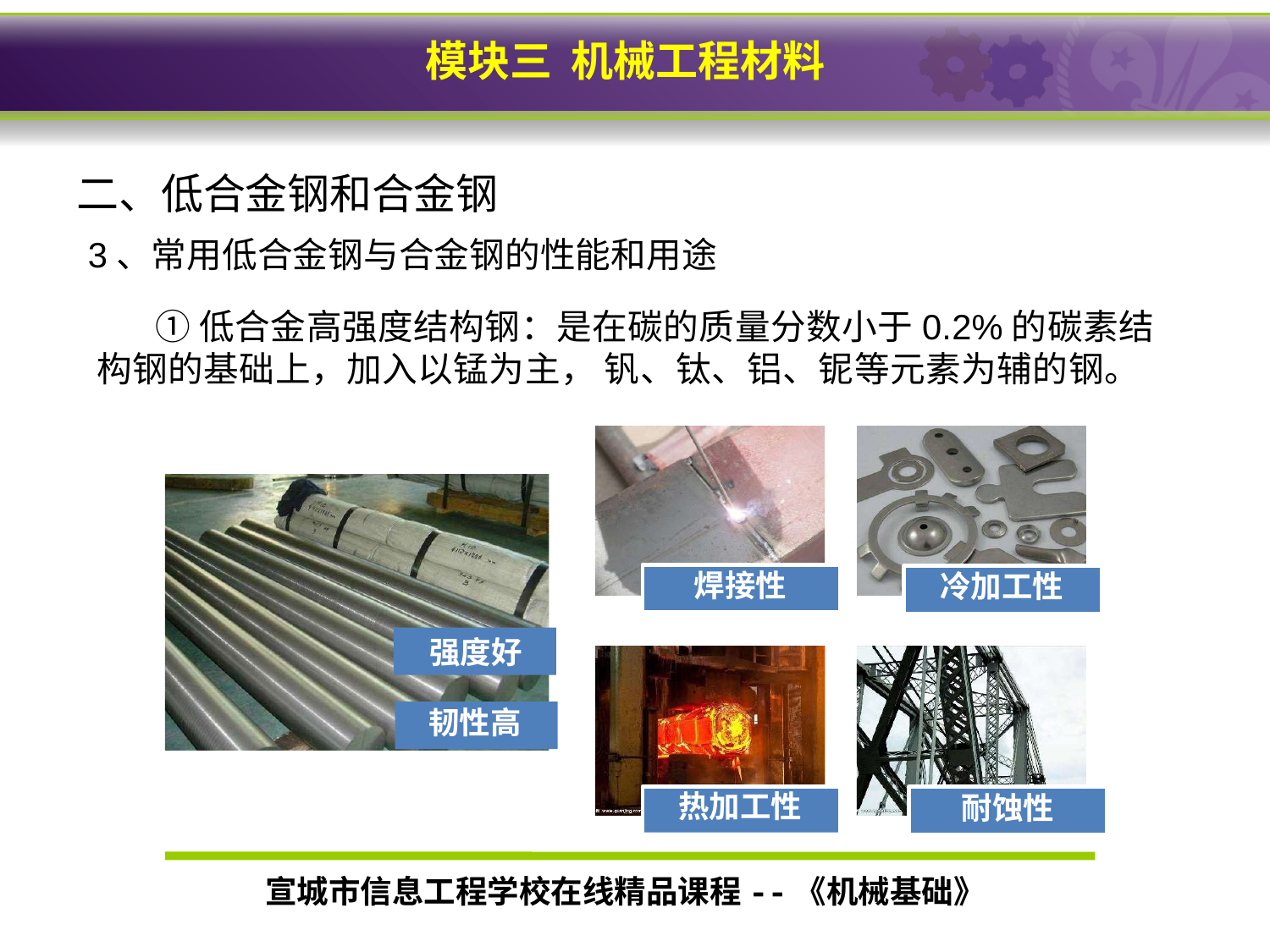

# 二、低合金钢和合金钢
3、常用低合金钢与合金钢的性能和用途
①低合金高强度结构钢：是在碳的质量分数小于0.2%的碳素结构钢的基础上，加入以锰为主， 钒、钛、铝、铌等元素为辅的钢。

焊接性

冷加工性

强度好

韧性高

热加工性

耐蚀性